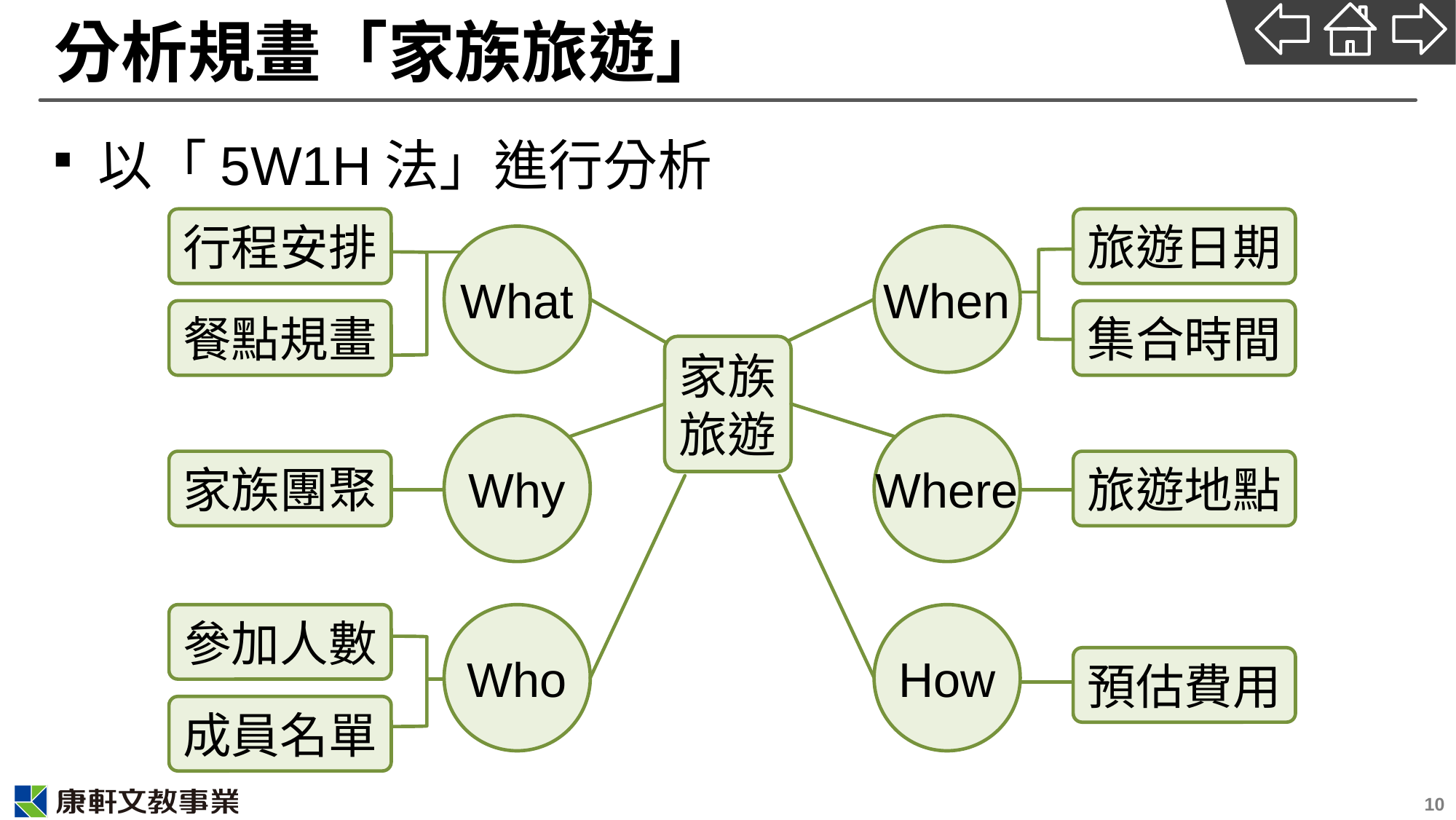

# 分析規畫「家族旅遊」
以「5W1H法」進行分析
行程安排

餐點規畫
旅遊日期

集合時間
What
When
Why
Where
Who
How
家族
旅遊
家族團聚
旅遊地點
參加人數

成員名單
預估費用
10